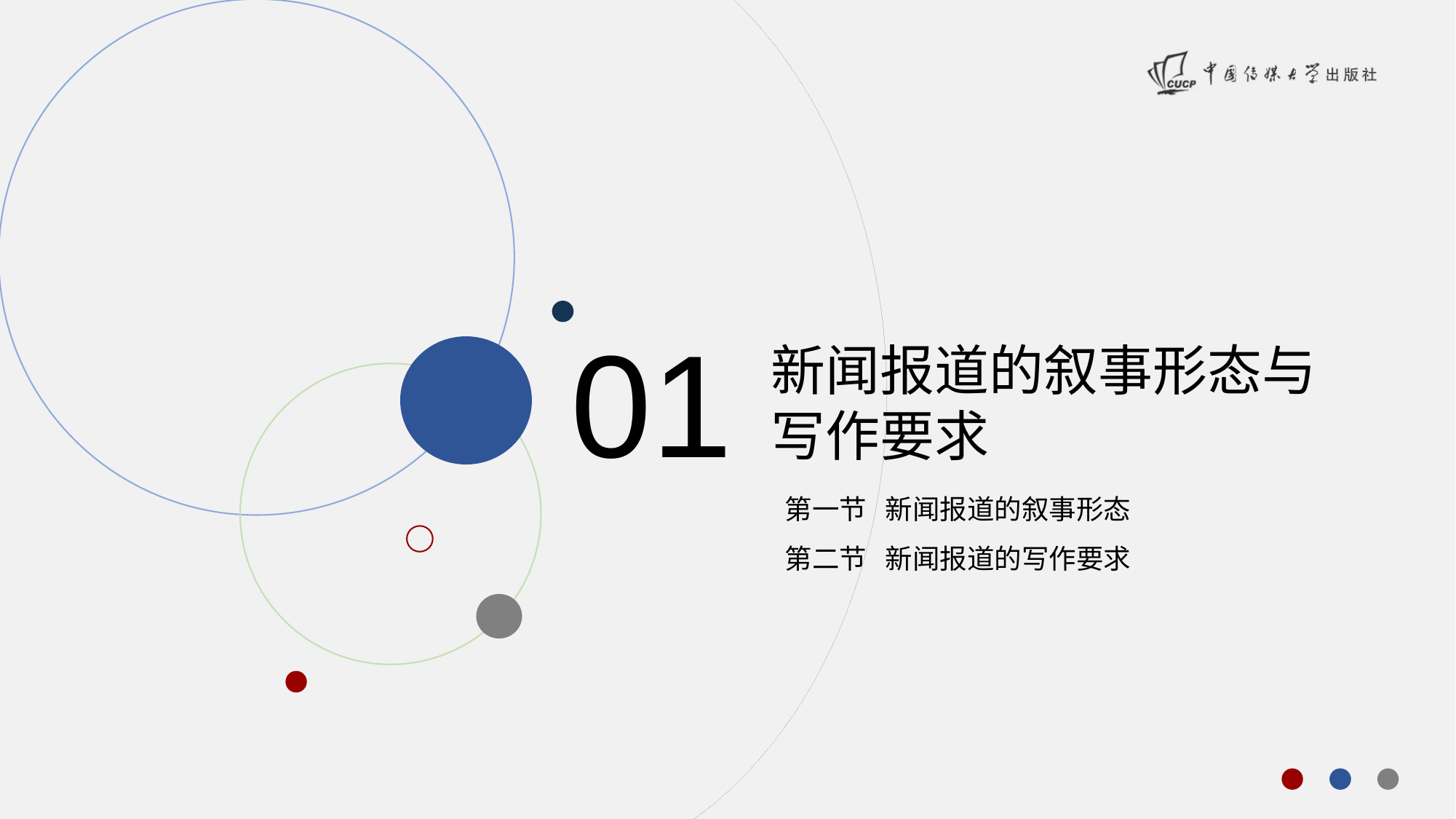

01
新闻报道的叙事形态与写作要求

第一节   新闻报道的叙事形态
第二节   新闻报道的写作要求